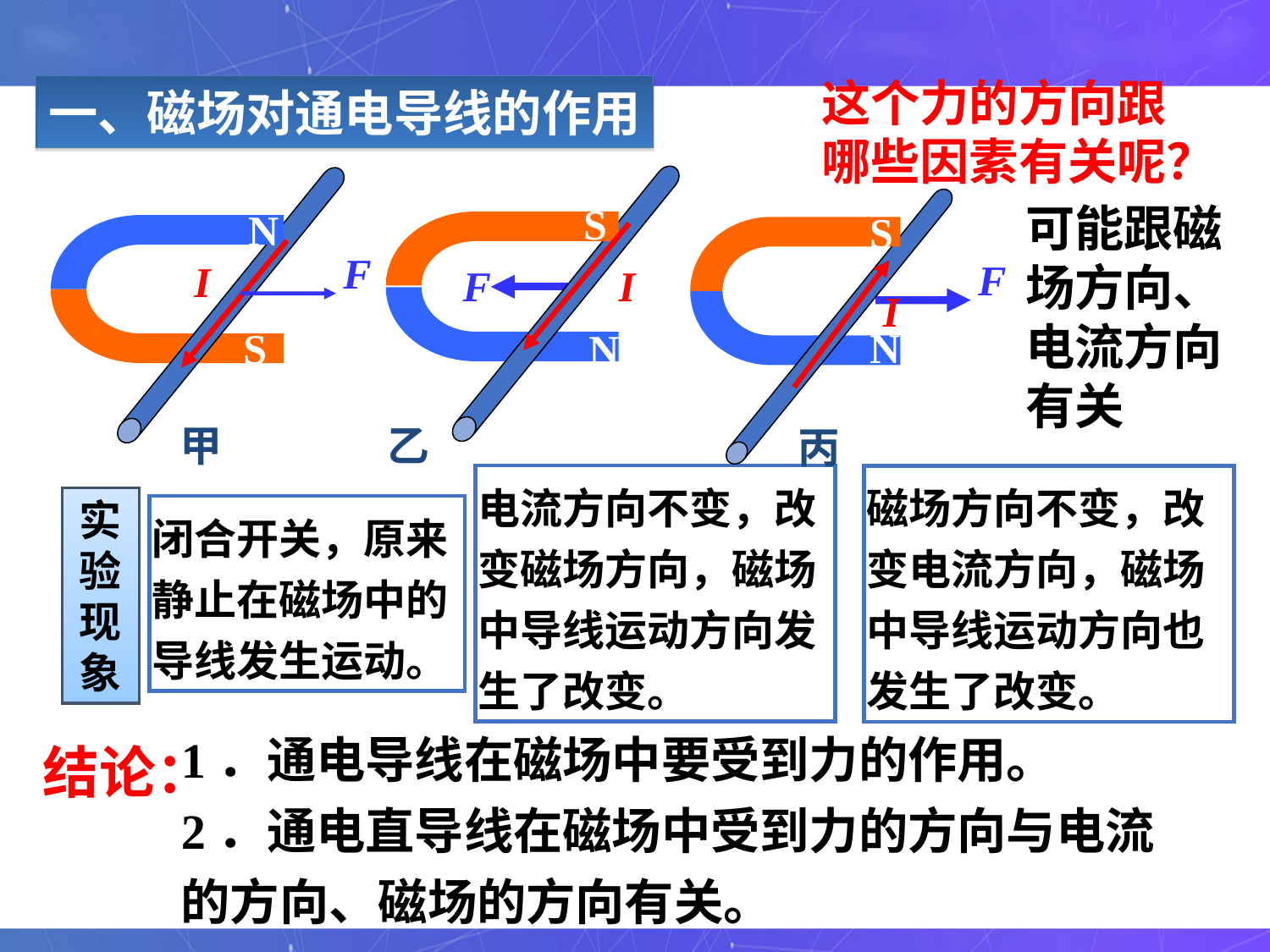

这个力的方向跟
哪些因素有关呢？
一、磁场对通电导线的作用

S

F
I
N
乙

N

I
F

S
甲

S

I
N
丙
可能跟磁场方向、电流方向有关
F

电流方向不变，改变磁场方向，磁场中导线运动方向发生了改变。
磁场方向不变，改变电流方向，磁场中导线运动方向也发生了改变。
实验现象
闭合开关，原来静止在磁场中的导线发生运动。
1．通电导线在磁场中要受到力的作用。
2．通电直导线在磁场中受到力的方向与电流的方向、磁场的方向有关。
结论：